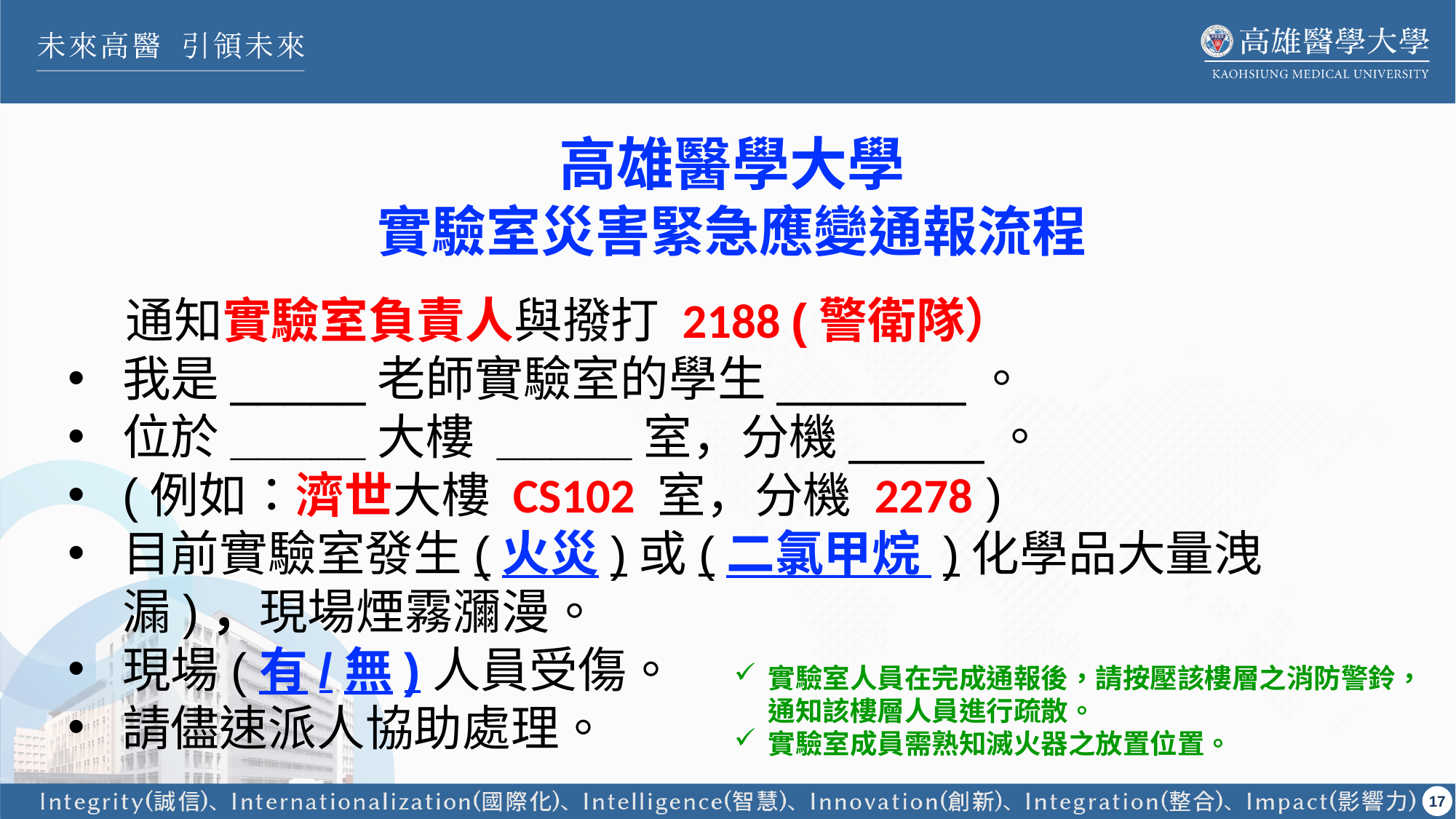

高雄醫學大學
實驗室災害緊急應變通報流程
     通知實驗室負責人與撥打 2188 (警衛隊）
我是_____老師實驗室的學生_______。
位於_____大樓 _____室，分機_____。
(例如：濟世大樓 CS102 室，分機 2278 )
目前實驗室發生(火災)或(二氯甲烷 )化學品大量洩漏)，現場煙霧瀰漫。
現場(有/無)人員受傷。
請儘速派人協助處理。
實驗室人員在完成通報後，請按壓該樓層之消防警鈴，通知該樓層人員進行疏散。
實驗室成員需熟知滅火器之放置位置。